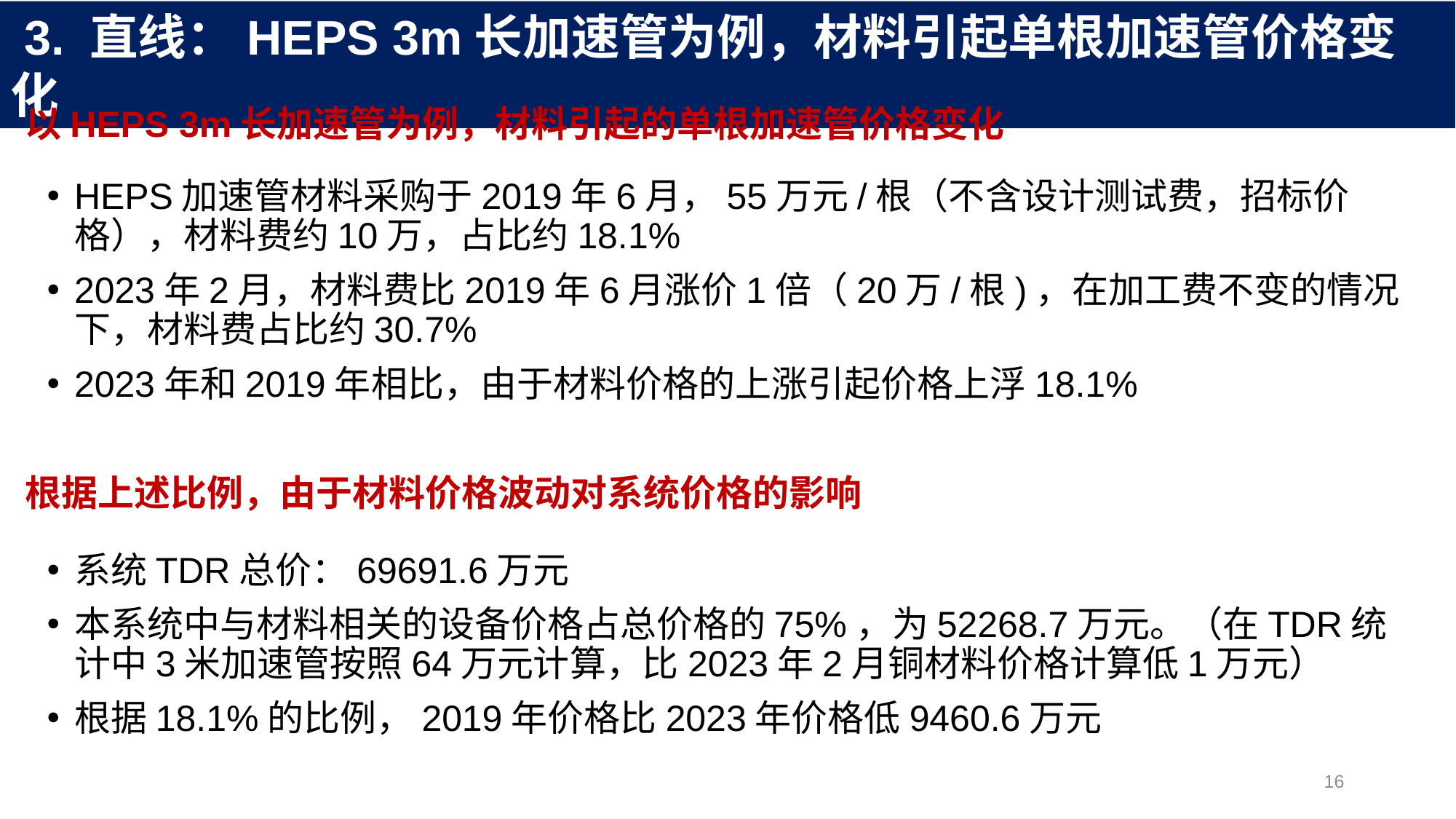

3. 直线：HEPS 3m长加速管为例，材料引起单根加速管价格变化
以HEPS 3m长加速管为例，材料引起的单根加速管价格变化
HEPS加速管材料采购于2019年6月，55万元/根（不含设计测试费，招标价格），材料费约10万，占比约18.1%
2023年2月，材料费比2019年6月涨价1倍（20万/根)，在加工费不变的情况下，材料费占比约30.7%
2023年和2019年相比，由于材料价格的上涨引起价格上浮18.1%
根据上述比例，由于材料价格波动对系统价格的影响
系统TDR总价：69691.6万元
本系统中与材料相关的设备价格占总价格的75%，为52268.7万元。（在TDR统计中3米加速管按照64万元计算，比2023年2月铜材料价格计算低1万元）
根据18.1%的比例，2019年价格比2023年价格低9460.6万元
16